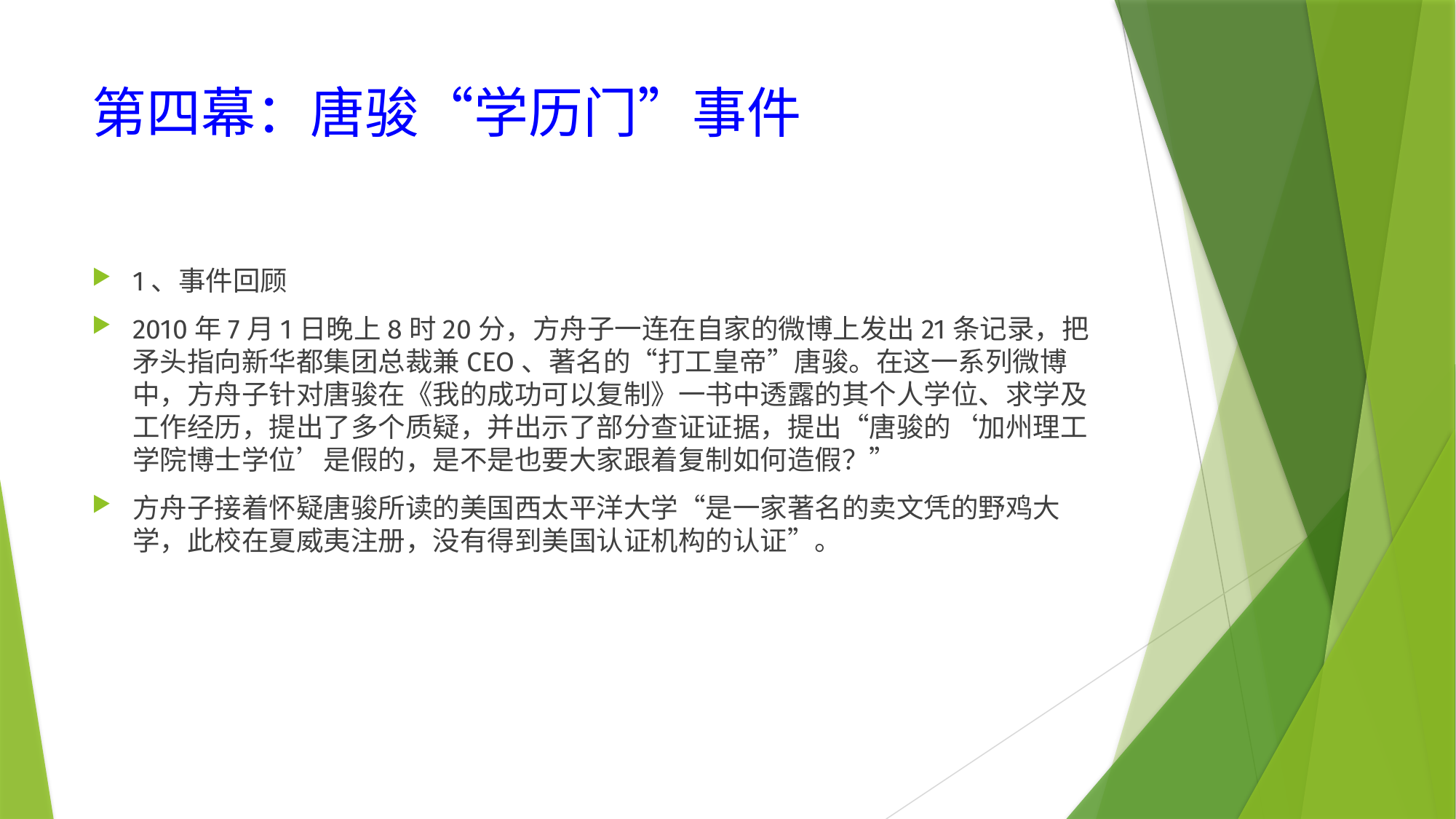

# 第四幕：唐骏“学历门”事件
1、事件回顾
2010年7月1日晚上8时20分，方舟子一连在自家的微博上发出21条记录，把矛头指向新华都集团总裁兼CEO、著名的“打工皇帝”唐骏。在这一系列微博中，方舟子针对唐骏在《我的成功可以复制》一书中透露的其个人学位、求学及工作经历，提出了多个质疑，并出示了部分查证证据，提出“唐骏的‘加州理工学院博士学位’是假的，是不是也要大家跟着复制如何造假？”
方舟子接着怀疑唐骏所读的美国西太平洋大学“是一家著名的卖文凭的野鸡大学，此校在夏威夷注册，没有得到美国认证机构的认证”。